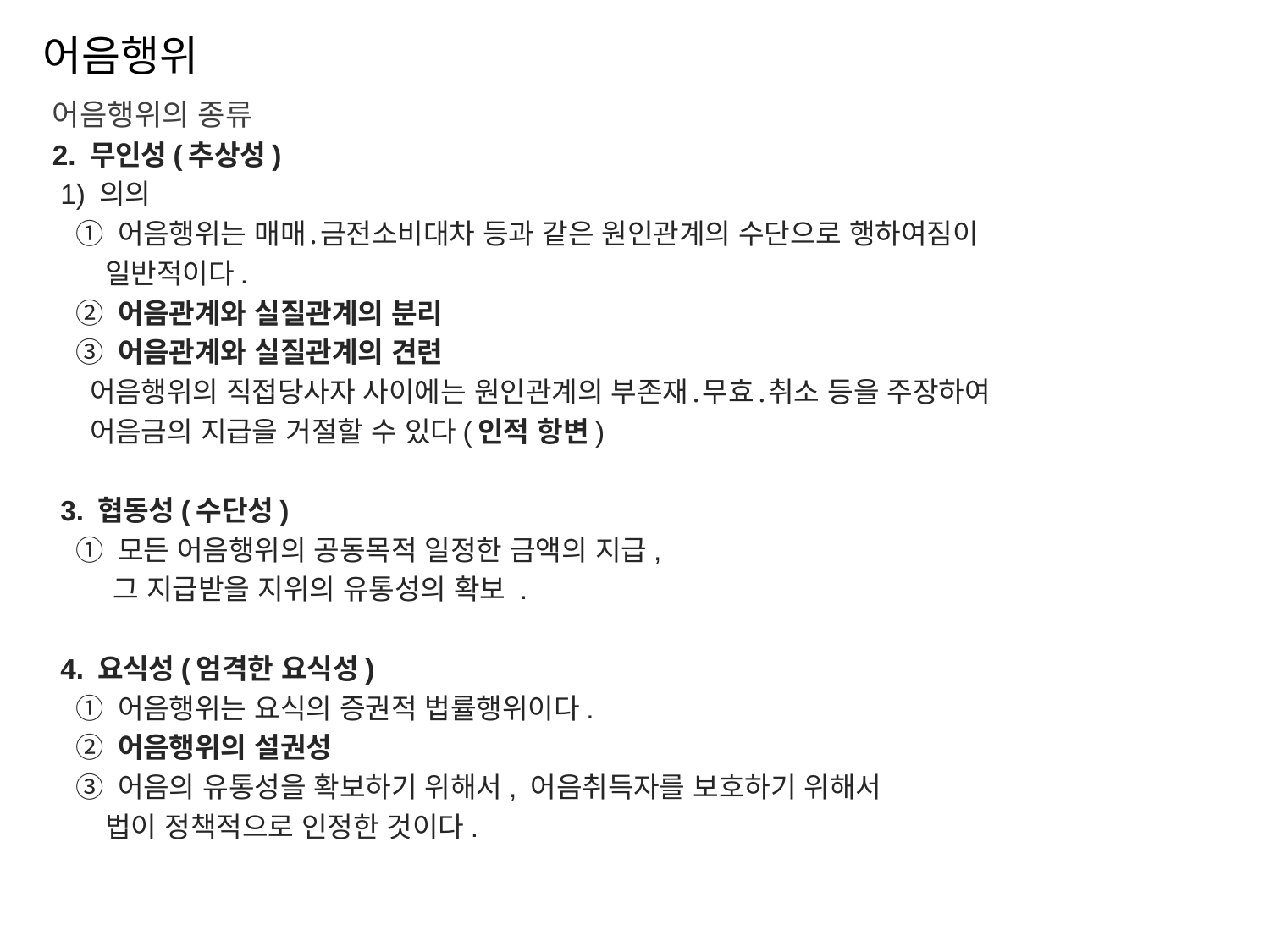

# 어음행위
어음행위의 종류
2. 무인성(추상성)
 1) 의의
   ① 어음행위는 매매․금전소비대차 등과 같은 원인관계의 수단으로 행하여짐이
      일반적이다.
   ② 어음관계와 실질관계의 분리
   ③ 어음관계와 실질관계의 견련
    어음행위의 직접당사자 사이에는 원인관계의 부존재․무효․취소 등을 주장하여
    어음금의 지급을 거절할 수 있다(인적 항변)

 3. 협동성(수단성)
   ① 모든 어음행위의 공동목적 일정한 금액의 지급,
       그 지급받을 지위의 유통성의 확보 .

 4. 요식성(엄격한 요식성)
   ① 어음행위는 요식의 증권적 법률행위이다.
   ② 어음행위의 설권성
   ③ 어음의 유통성을 확보하기 위해서, 어음취득자를 보호하기 위해서
      법이 정책적으로 인정한 것이다.